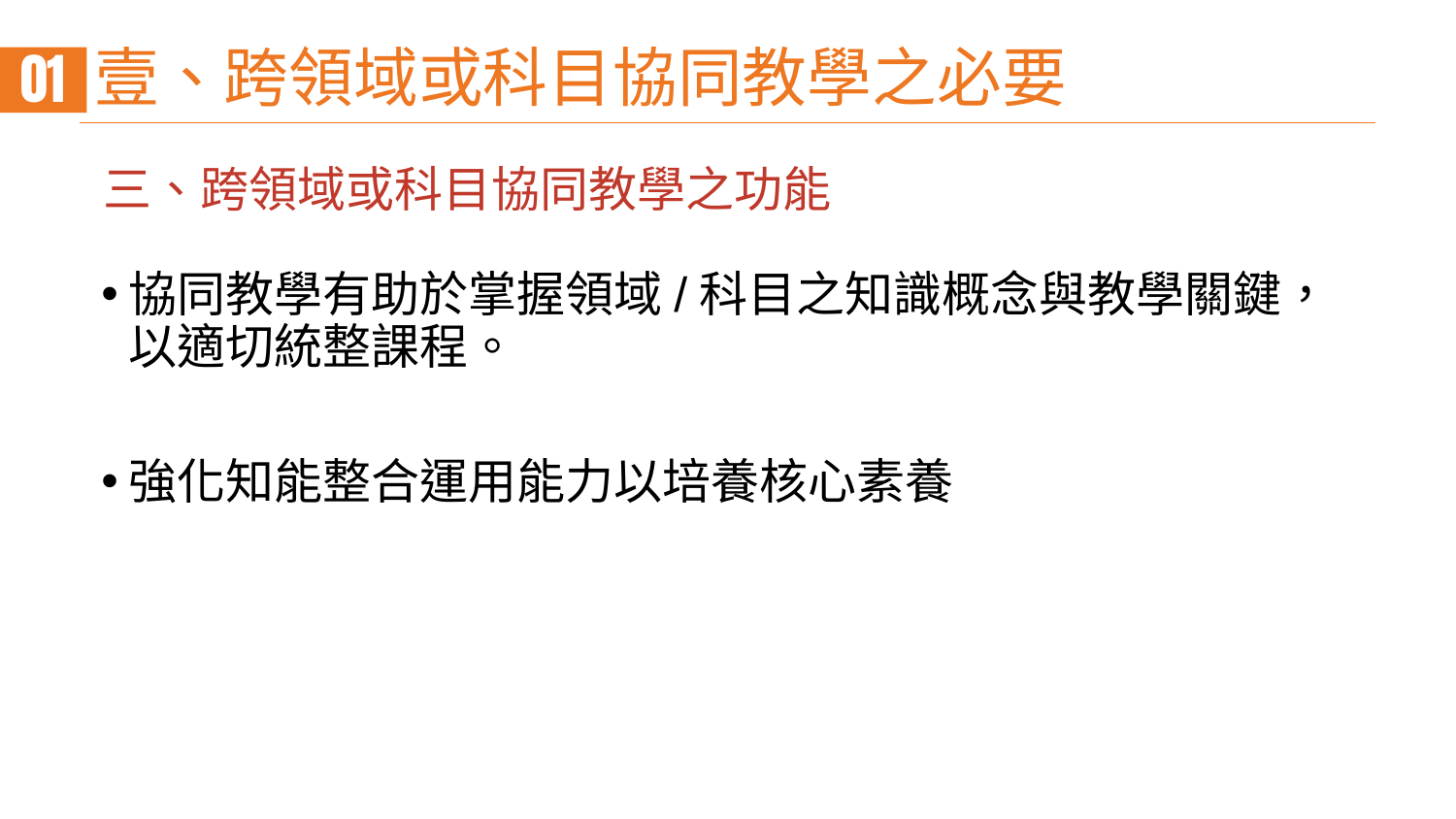

# 壹、跨領域或科目協同教學之必要
01
三、跨領域或科目協同教學之功能
協同教學有助於掌握領域/科目之知識概念與教學關鍵，以適切統整課程。

強化知能整合運用能力以培養核心素養